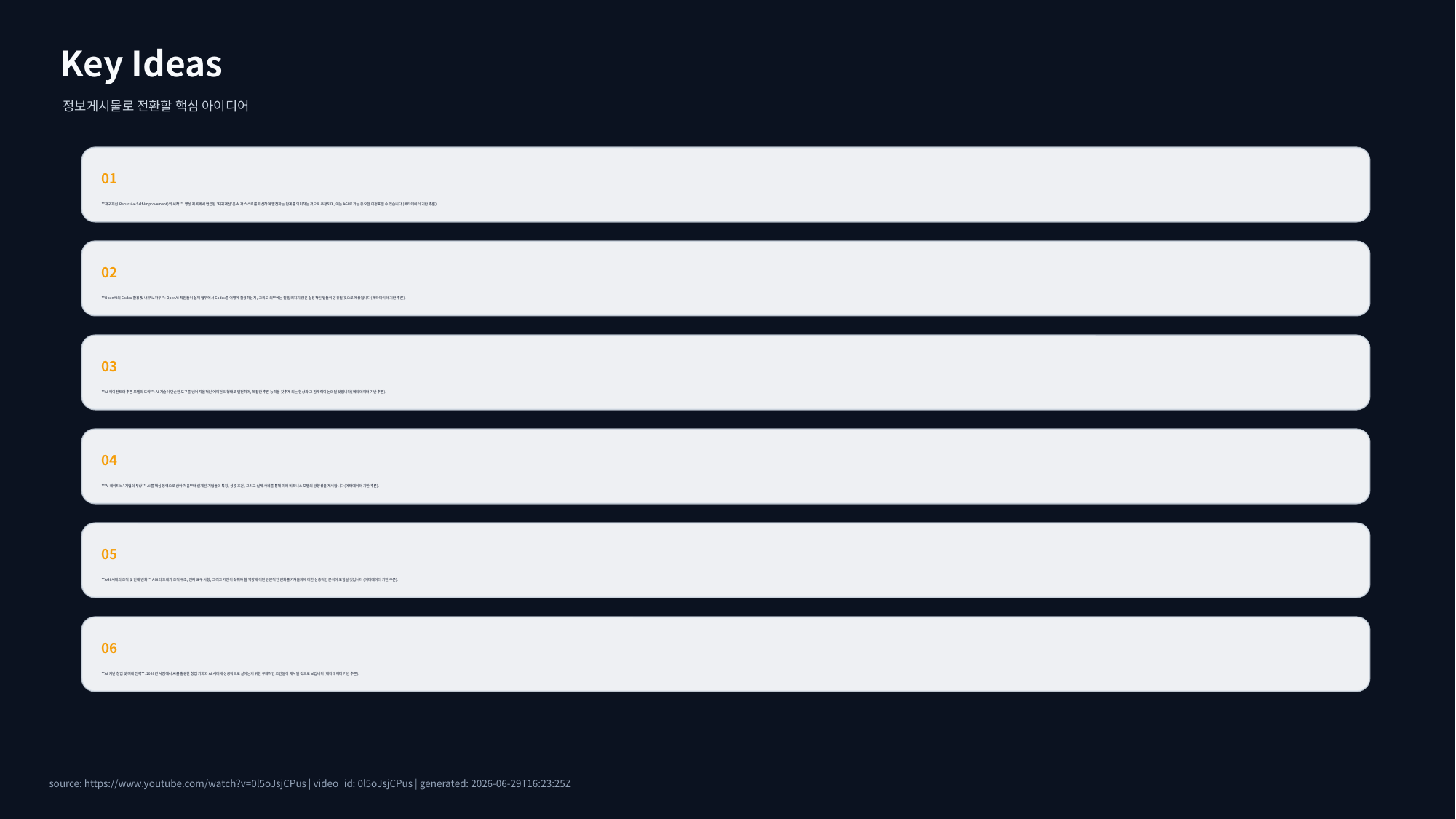

Key Ideas
정보게시물로 전환할 핵심 아이디어

01
**재귀개선(Recursive Self-Improvement)의 시작**: 영상 제목에서 언급된 '재귀개선'은 AI가 스스로를 개선하며 발전하는 단계를 의미하는 것으로 추정되며, 이는 AGI로 가는 중요한 이정표일 수 있습니다 (메타데이터 기반 추론).

02
**OpenAI의 Codex 활용 및 내부 노하우**: OpenAI 직원들이 실제 업무에서 Codex를 어떻게 활용하는지, 그리고 외부에는 잘 알려지지 않은 실용적인 팁들이 공유될 것으로 예상됩니다 (메타데이터 기반 추론).

03
**AI 에이전트와 추론 모델의 도약**: AI 기술이 단순한 도구를 넘어 자율적인 에이전트 형태로 발전하며, 복잡한 추론 능력을 갖추게 되는 현상과 그 잠재력이 논의될 것입니다 (메타데이터 기반 추론).

04
**'AI 네이티브' 기업의 부상**: AI를 핵심 동력으로 삼아 처음부터 설계된 기업들의 특징, 성공 조건, 그리고 실제 사례를 통해 미래 비즈니스 모델의 방향성을 제시합니다 (메타데이터 기반 추론).

05
**AGI 시대의 조직 및 인재 변화**: AGI의 도래가 조직 구조, 인재 요구 사항, 그리고 개인이 갖춰야 할 역량에 어떤 근본적인 변화를 가져올지에 대한 심층적인 분석이 포함될 것입니다 (메타데이터 기반 추론).

06
**AI 기반 창업 및 미래 전략**: 2026년 시점에서 AI를 활용한 창업 기회와 AI 시대에 성공적으로 살아남기 위한 구체적인 조언들이 제시될 것으로 보입니다 (메타데이터 기반 추론).
source: https://www.youtube.com/watch?v=0l5oJsjCPus | video_id: 0l5oJsjCPus | generated: 2026-06-29T16:23:25Z